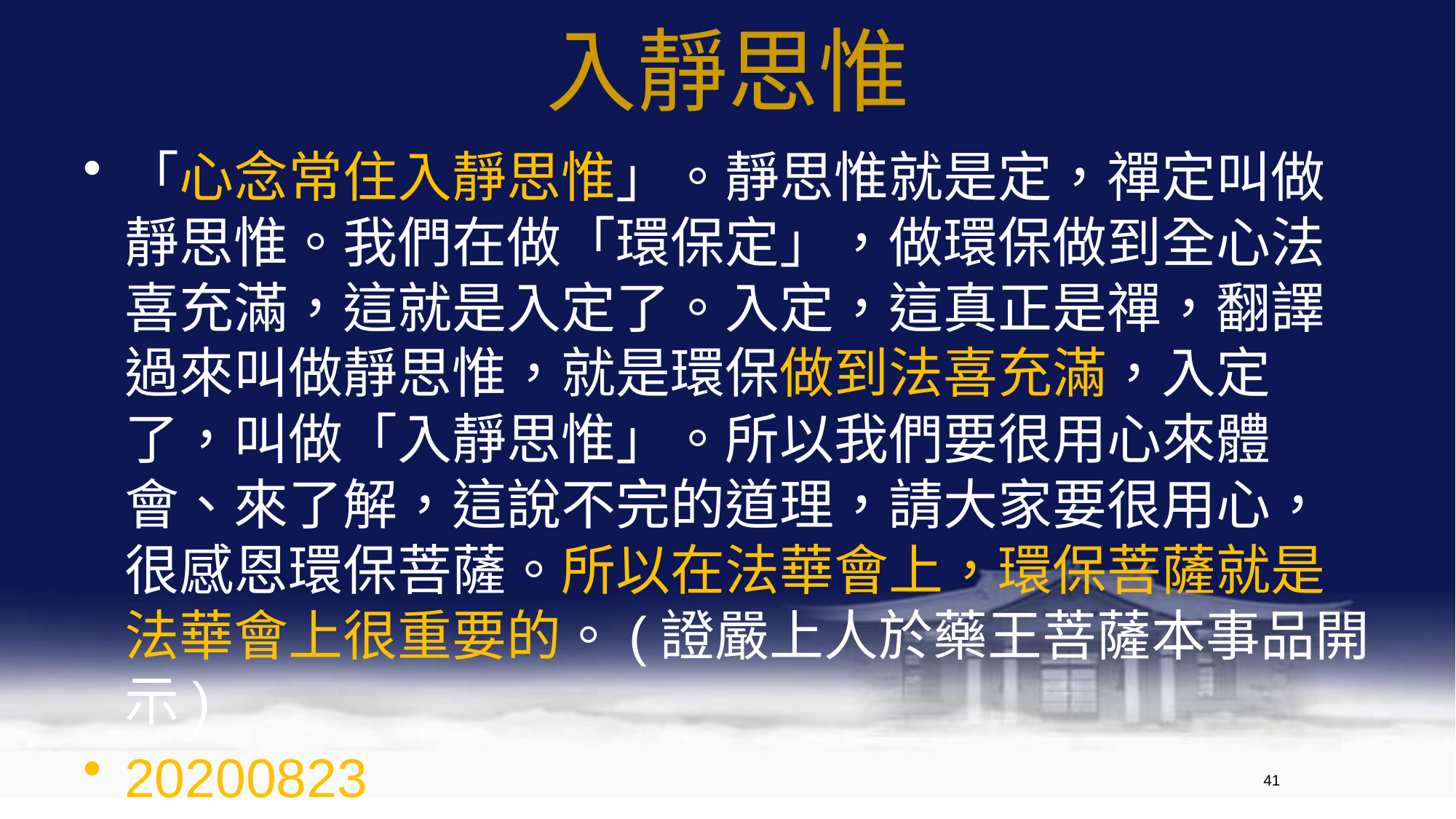

# 入靜思惟
「心念常住入靜思惟」。靜思惟就是定，禪定叫做靜思惟。我們在做「環保定」，做環保做到全心法喜充滿，這就是入定了。入定，這真正是禪，翻譯過來叫做靜思惟，就是環保做到法喜充滿，入定了，叫做「入靜思惟」。所以我們要很用心來體會、來了解，這說不完的道理，請大家要很用心，很感恩環保菩薩。所以在法華會上，環保菩薩就是法華會上很重要的。(證嚴上人於藥王菩薩本事品開示)
20200823
41